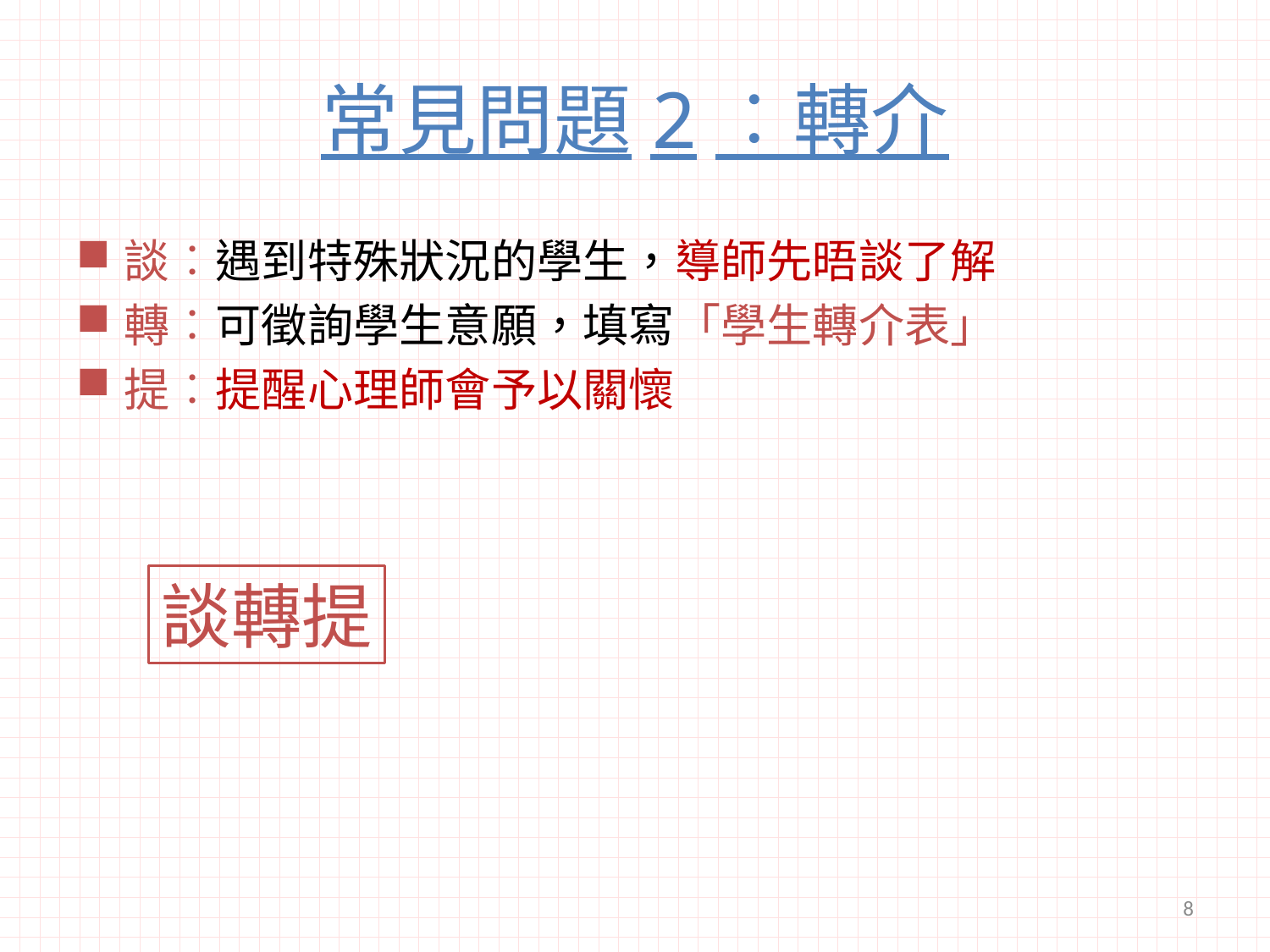

# 常見問題2︰轉介
談︰遇到特殊狀況的學生，導師先晤談了解
轉︰可徵詢學生意願，填寫「學生轉介表」
提︰提醒心理師會予以關懷
談轉提
8